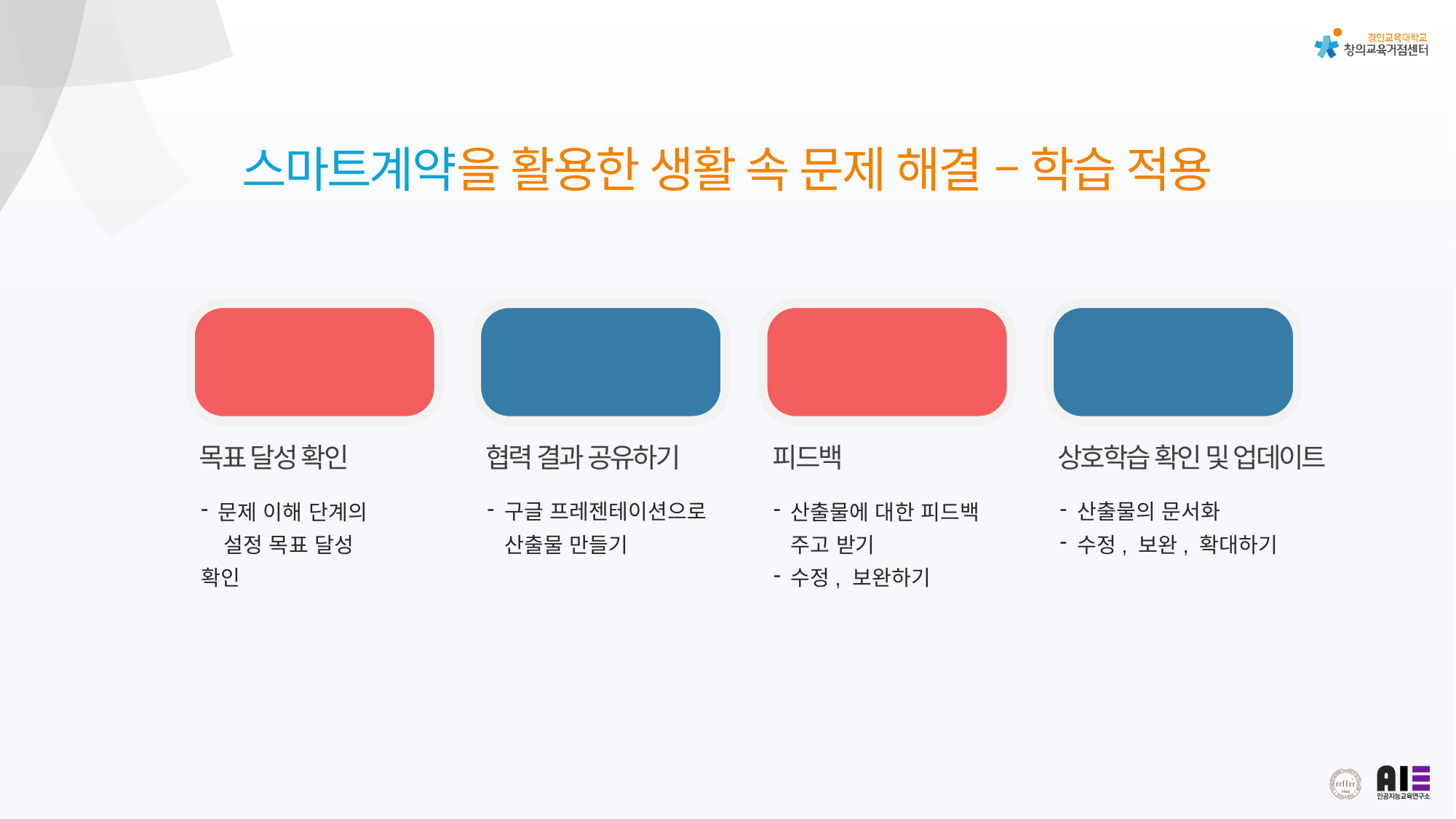

스마트계약을 활용한 생활 속 문제 해결 – 학습 적용
01
목표 달성 확인
문제 이해 단계의
   설정 목표 달성 확인
02
협력 결과 공유하기
구글 프레젠테이션으로 산출물 만들기
03
피드백
산출물에 대한 피드백 주고 받기
수정, 보완하기
04
상호학습 확인 및 업데이트
산출물의 문서화
수정, 보완, 확대하기